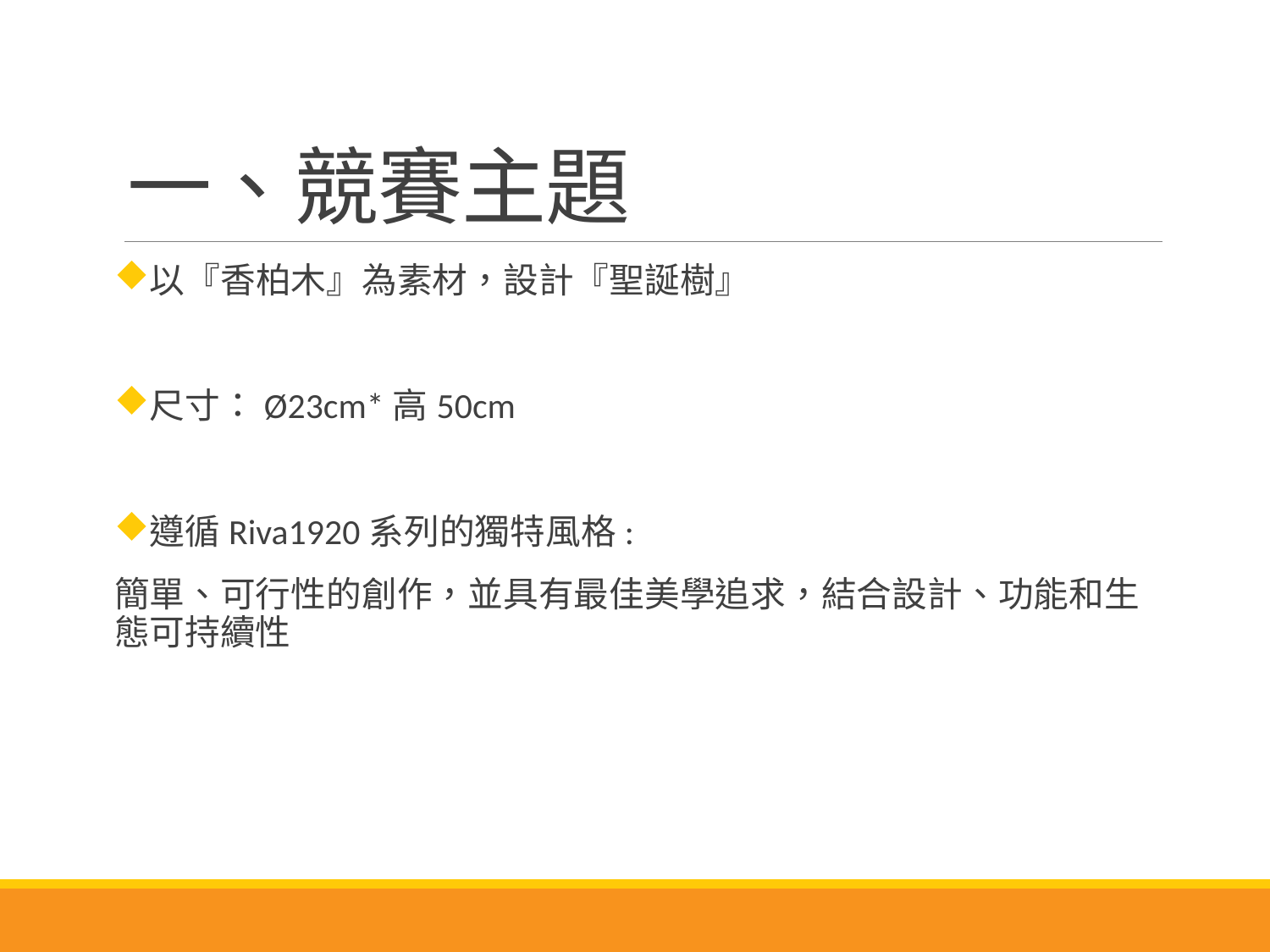

# 一、競賽主題
以『香柏木』為素材，設計『聖誕樹』

尺寸：Ø23cm*高50cm

遵循Riva1920系列的獨特風格:
簡單、可行性的創作，並具有最佳美學追求，結合設計、功能和生態可持續性